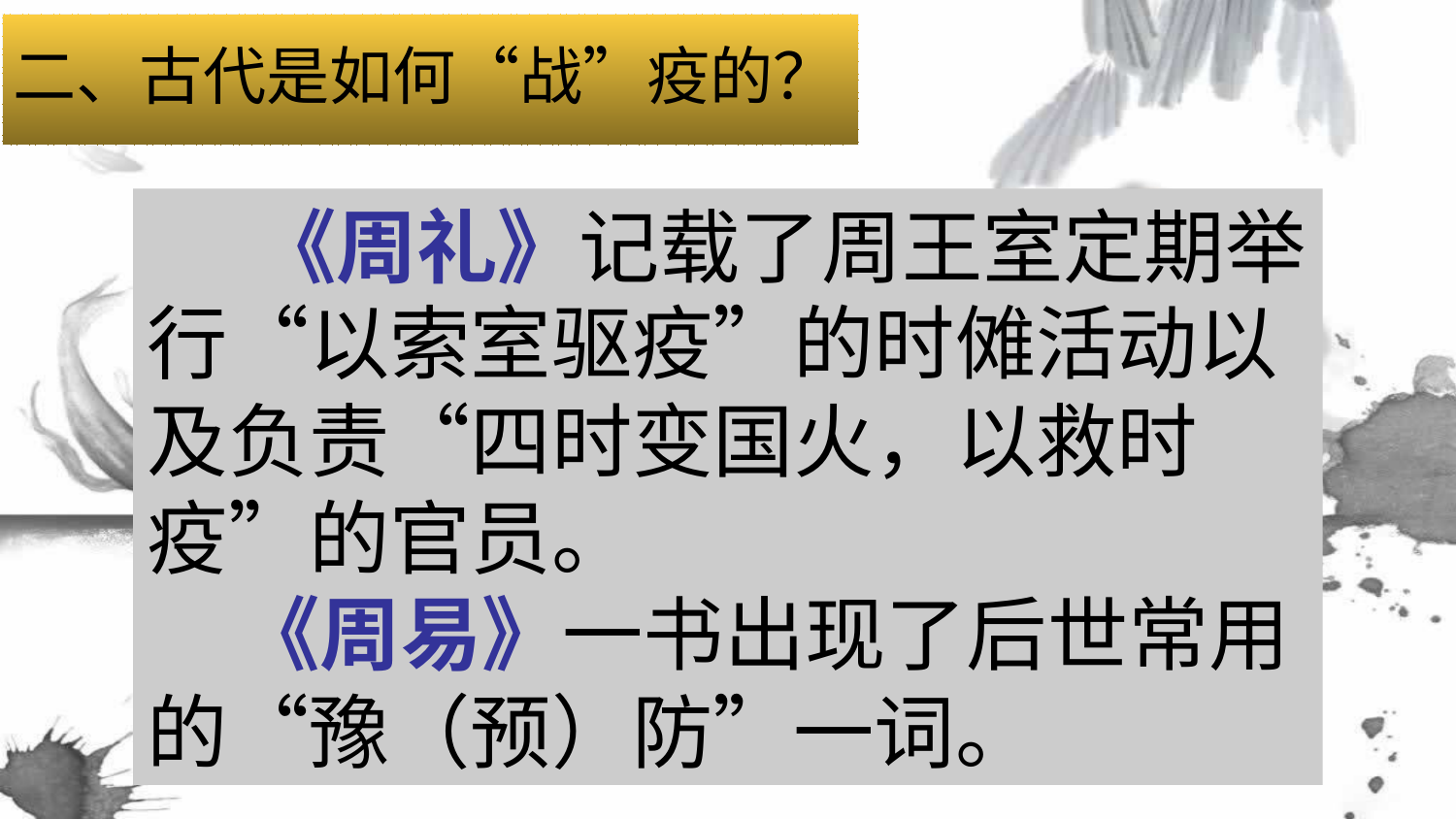

二、古代是如何“战”疫的？
　　《周礼》记载了周王室定期举行“以索室驱疫”的时傩活动以及负责“四时变国火，以救时疫”的官员。
    《周易》一书出现了后世常用的“豫（预）防”一词。